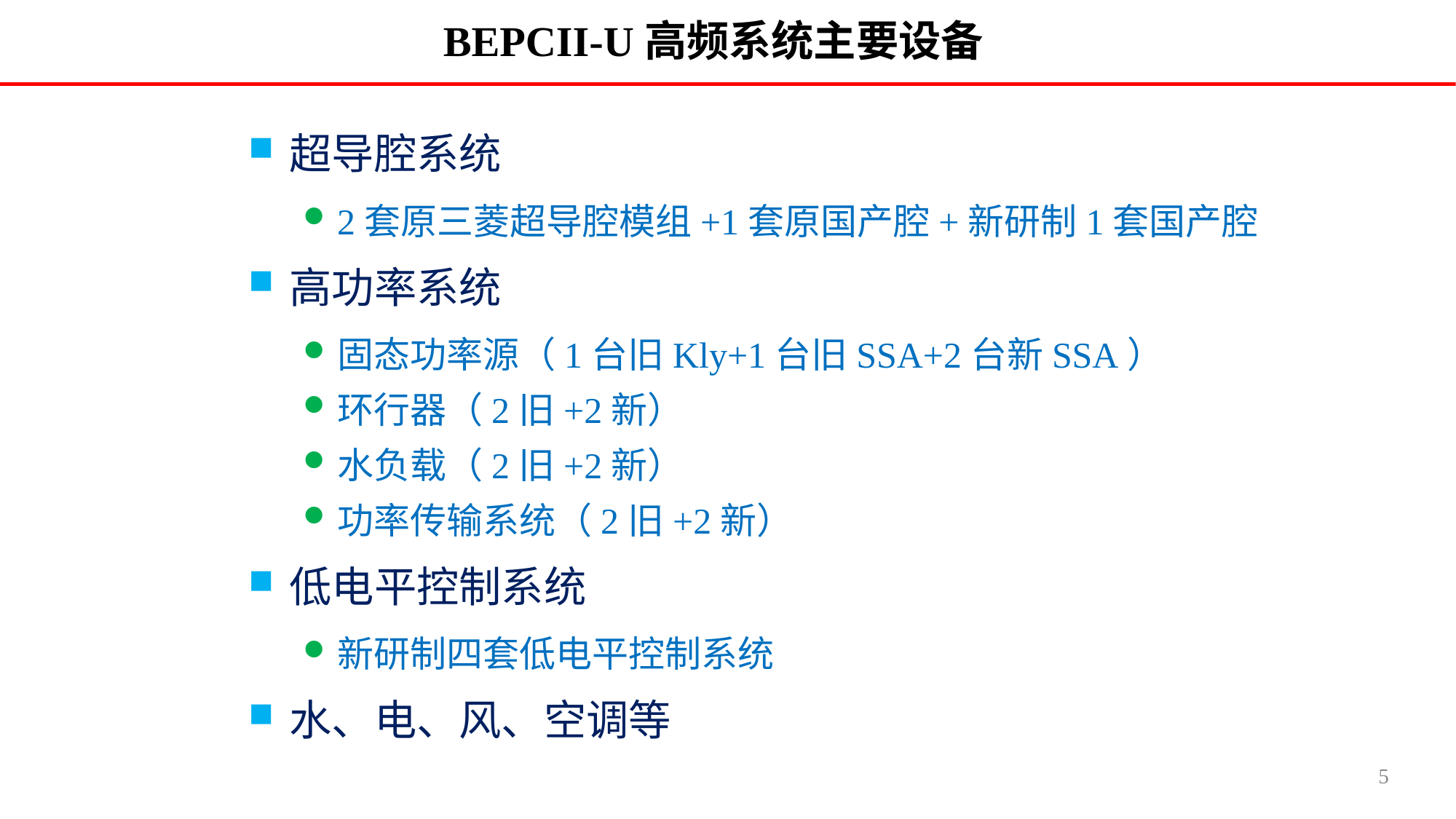

# BEPCII-U高频系统主要设备
超导腔系统
2套原三菱超导腔模组+1套原国产腔+新研制1套国产腔
高功率系统
固态功率源（1台旧Kly+1台旧SSA+2台新SSA）
环行器（2旧+2新）
水负载（2旧+2新）
功率传输系统（2旧+2新）
低电平控制系统
新研制四套低电平控制系统
水、电、风、空调等
5